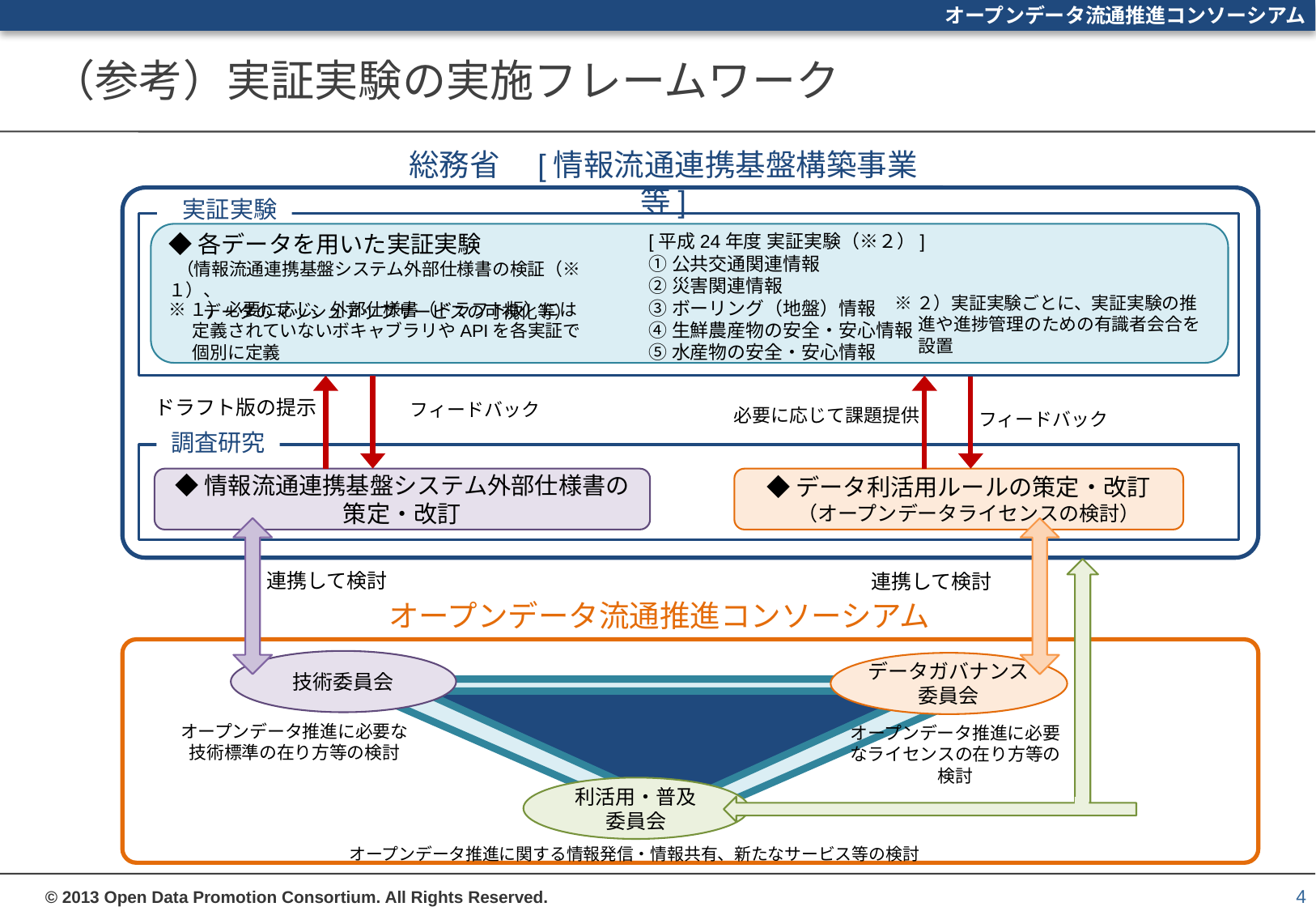

# （参考）実証実験の実施フレームワーク
総務省　[情報流通連携基盤構築事業等]

 実証実験

◆各データを用いた実証実験
 （情報流通連携基盤システム外部仕様書の検証（※１）、
　　データのマッシュアップサービスの可視化等）
[平成24年度 実証実験（※２）]
①公共交通関連情報
②災害関連情報
③ボーリング（地盤）情報
④生鮮農産物の安全・安心情報
⑤水産物の安全・安心情報
※２）実証実験ごとに、実証実験の推進や進捗管理のための有識者会合を設置
※１）必要に応じ、外部仕様書（ドラフト版）には定義されていないボキャブラリやAPIを各実証で個別に定義
ドラフト版の提示
フィードバック
必要に応じて課題提供
フィードバック
調査研究

◆情報流通連携基盤システム外部仕様書の
策定・改訂
◆データ利活用ルールの策定・改訂
　（オープンデータライセンスの検討）

連携して検討
連携して検討
情報共有
オープンデータ流通推進コンソーシアム

技術委員会
データガバナンス
委員会

オープンデータ推進に必要な技術標準の在り方等の検討
オープンデータ推進に必要なライセンスの在り方等の検討
利活用・普及
委員会

オープンデータ推進に関する情報発信・情報共有、新たなサービス等の検討
4